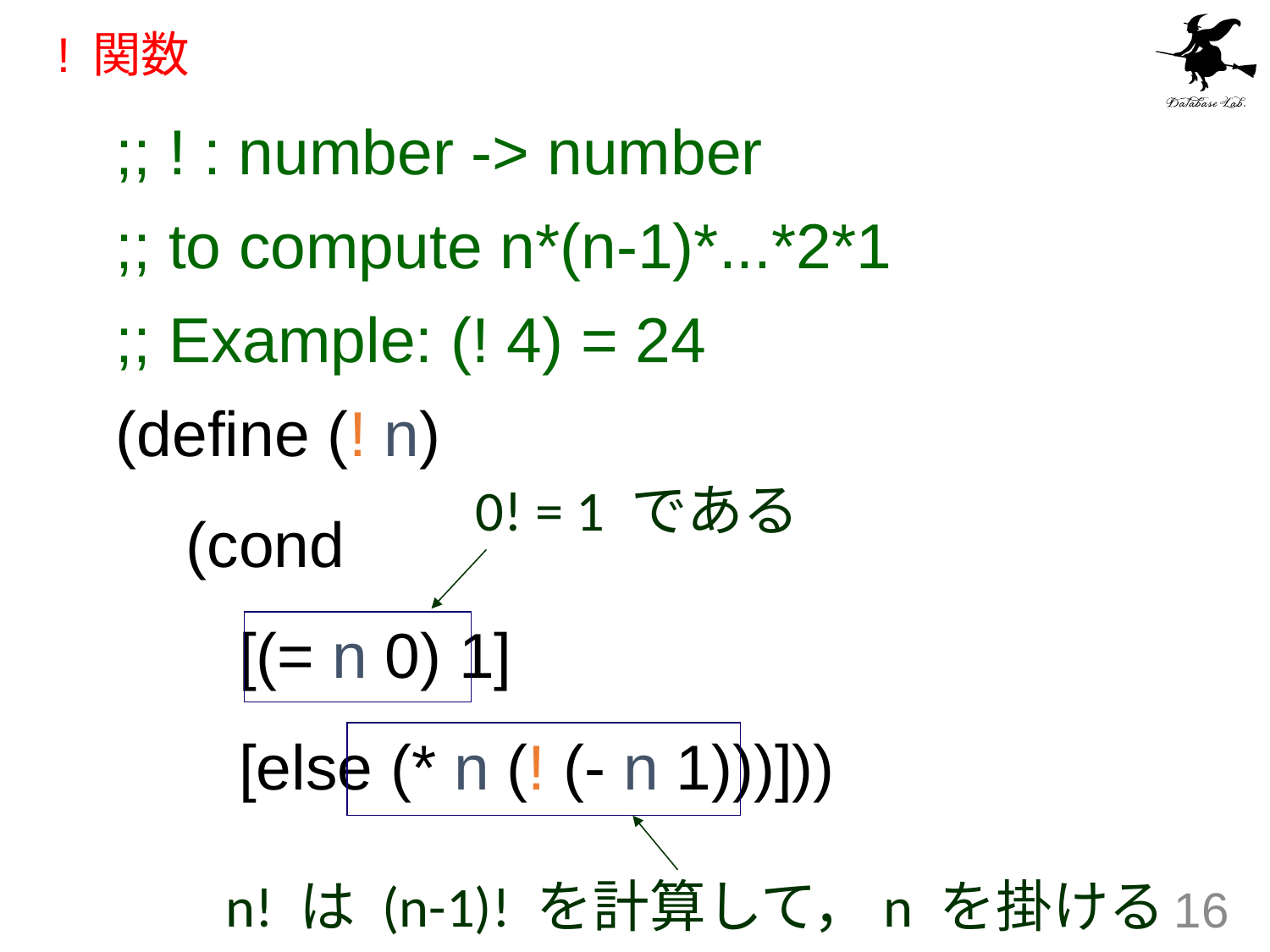

# ! 関数
;; ! : number -> number
;; to compute n*(n-1)*...*2*1
;; Example: (! 4) = 24
(define (! n)
    (cond
       [(= n 0) 1]
       [else (* n (! (- n 1)))]))
0! = 1 である

n! は (n-1)! を計算して，n を掛ける
16